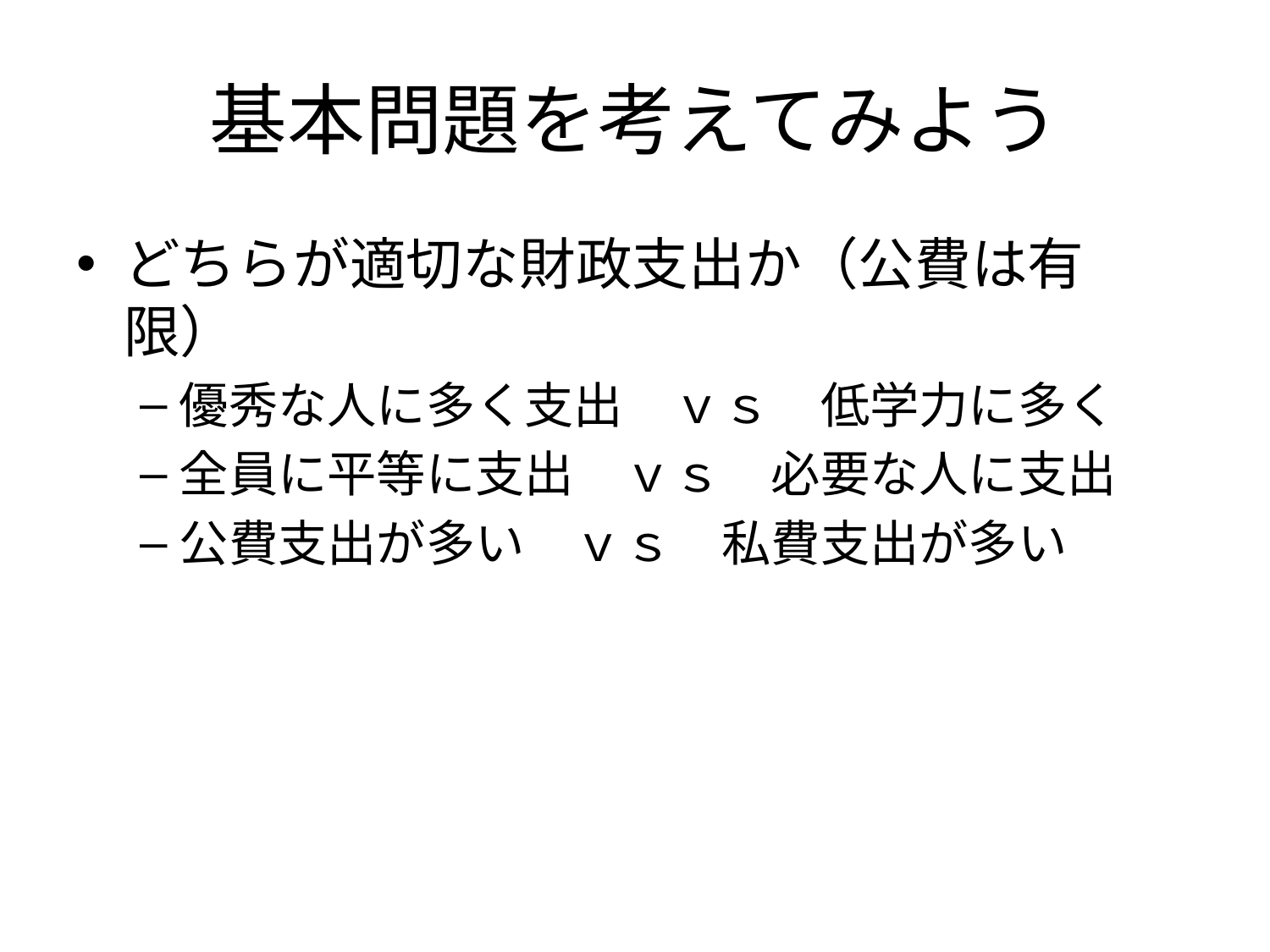

# 基本問題を考えてみよう
どちらが適切な財政支出か（公費は有限）
優秀な人に多く支出　ｖｓ　低学力に多く
全員に平等に支出　ｖｓ　必要な人に支出
公費支出が多い　ｖｓ　私費支出が多い